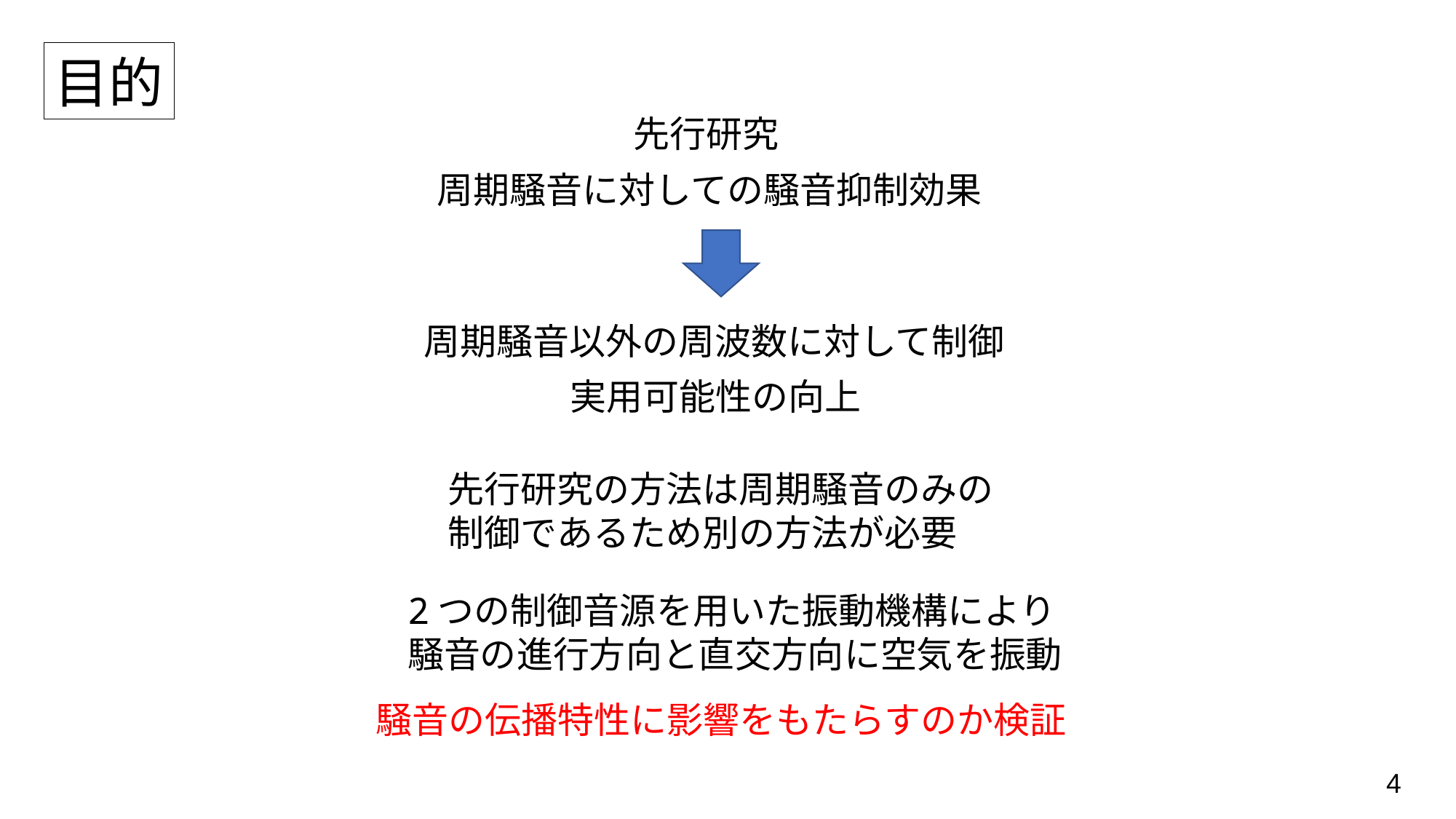

目的
先行研究
周期騒音に対しての騒音抑制効果

周期騒音以外の周波数に対して制御
実用可能性の向上
先行研究の方法は周期騒音のみの制御であるため別の方法が必要
2つの制御音源を用いた振動機構により
騒音の進行方向と直交方向に空気を振動
騒音の伝播特性に影響をもたらすのか検証
4